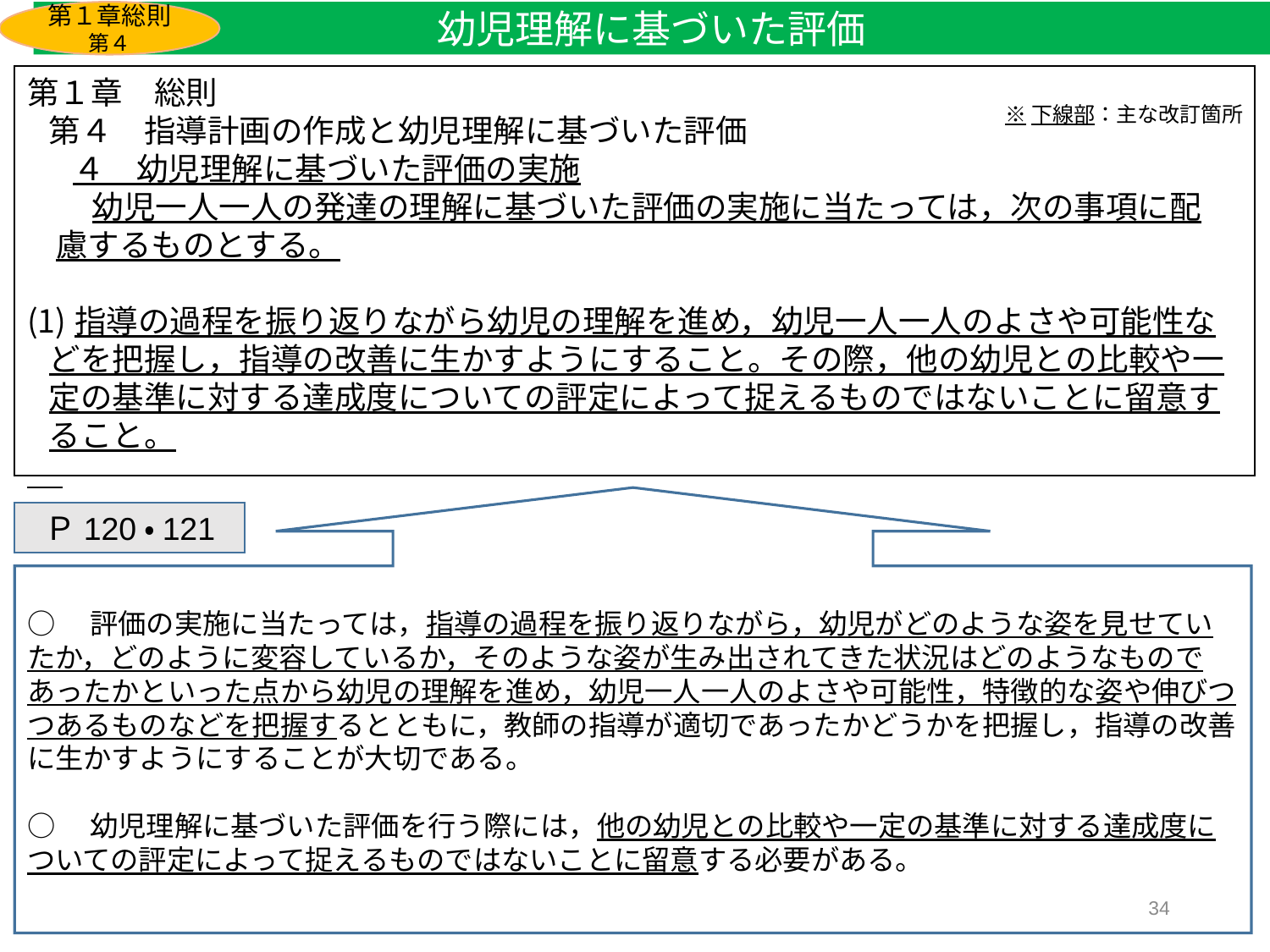

幼児理解に基づいた評価
第１章総則
第４
第１章　総則
  第４　指導計画の作成と幼児理解に基づいた評価
　  ４　幼児理解に基づいた評価の実施
        幼児一人一人の発達の理解に基づいた評価の実施に当たっては，次の事項に配
    慮するものとする。

指導の過程を振り返りながら幼児の理解を進め，幼児一人一人のよさや可能性な
  どを把握し，指導の改善に生かすようにすること。その際，他の幼児との比較や一
  定の基準に対する達成度についての評定によって捉えるものではないことに留意す
  ること。

※下線部：主な改訂箇所

○　評価の実施に当たっては，指導の過程を振り返りながら，幼児がどのような姿を見せていたか，どのように変容しているか，そのような姿が生み出されてきた状況はどのようなものであったかといった点から幼児の理解を進め，幼児一人一人のよさや可能性，特徴的な姿や伸びつつあるものなどを把握するとともに，教師の指導が適切であったかどうかを把握し，指導の改善に生かすようにすることが大切である。

○　幼児理解に基づいた評価を行う際には，他の幼児との比較や一定の基準に対する達成度についての評定によって捉えるものではないことに留意する必要がある。

Ｐ120・121
34